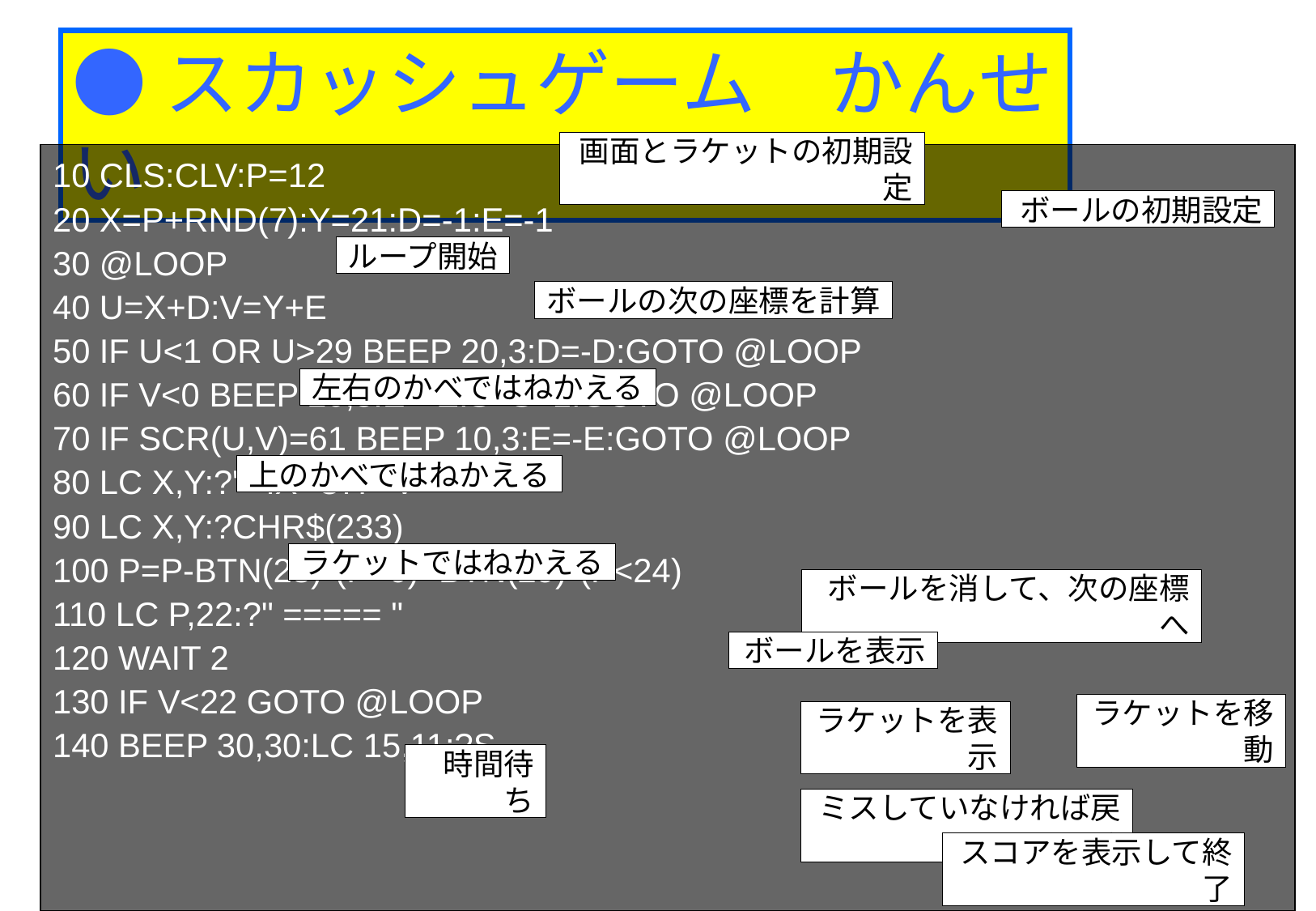

●スカッシュゲーム　かんせい
10 CLS:CLV:P=12
20 X=P+RND(7):Y=21:D=-1:E=-1
30 @LOOP
40 U=X+D:V=Y+E
50 IF U<1 OR U>29 BEEP 20,3:D=-D:GOTO @LOOP
60 IF V<0 BEEP 20,3:E=-E:S=S+1:GOTO @LOOP
70 IF SCR(U,V)=61 BEEP 10,3:E=-E:GOTO @LOOP
80 LC X,Y:?" ":X=U:Y=V
90 LC X,Y:?CHR$(233)
100 P=P-BTN(28)*(P>0)+BTN(29)*(P<24)
110 LC P,22:?" ===== "
120 WAIT 2
130 IF V<22 GOTO @LOOP
140 BEEP 30,30:LC 15,11:?S
画面とラケットの初期設定
ボールの初期設定
ループ開始
ボールの次の座標を計算
左右のかべではねかえる
上のかべではねかえる
ラケットではねかえる
ボールを消して、次の座標へ
ボールを表示
ラケットを移動
ラケットを表示
時間待ち
ミスしていなければ戻る
スコアを表示して終了